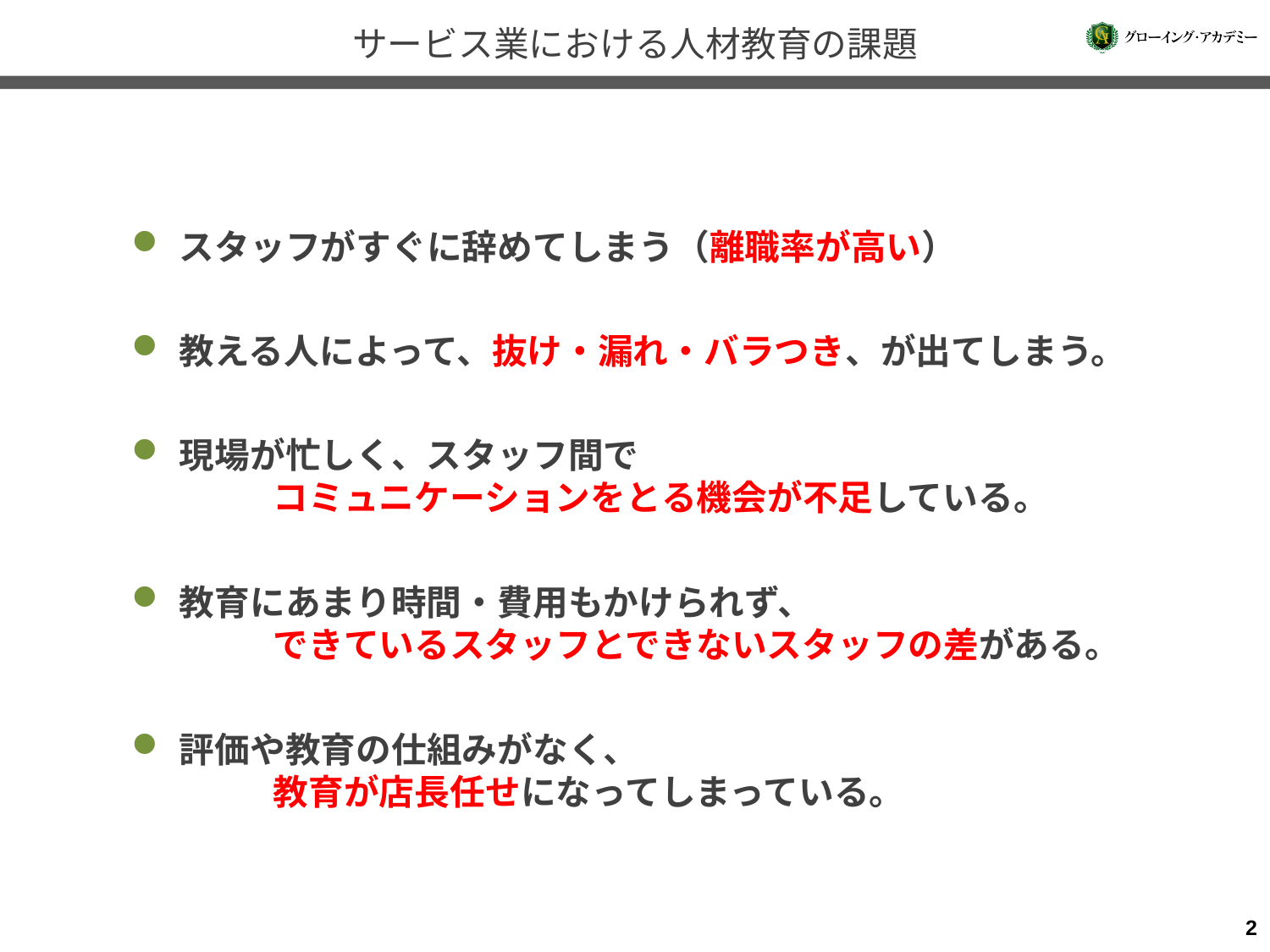

# サービス業における人材教育の課題
スタッフがすぐに辞めてしまう（離職率が高い）
教える人によって、抜け・漏れ・バラつき、が出てしまう。
現場が忙しく、スタッフ間で
　　　　コミュニケーションをとる機会が不足している。
教育にあまり時間・費用もかけられず、
　　　　できているスタッフとできないスタッフの差がある。
評価や教育の仕組みがなく、
　　　　　教育が店長任せになってしまっている。
2